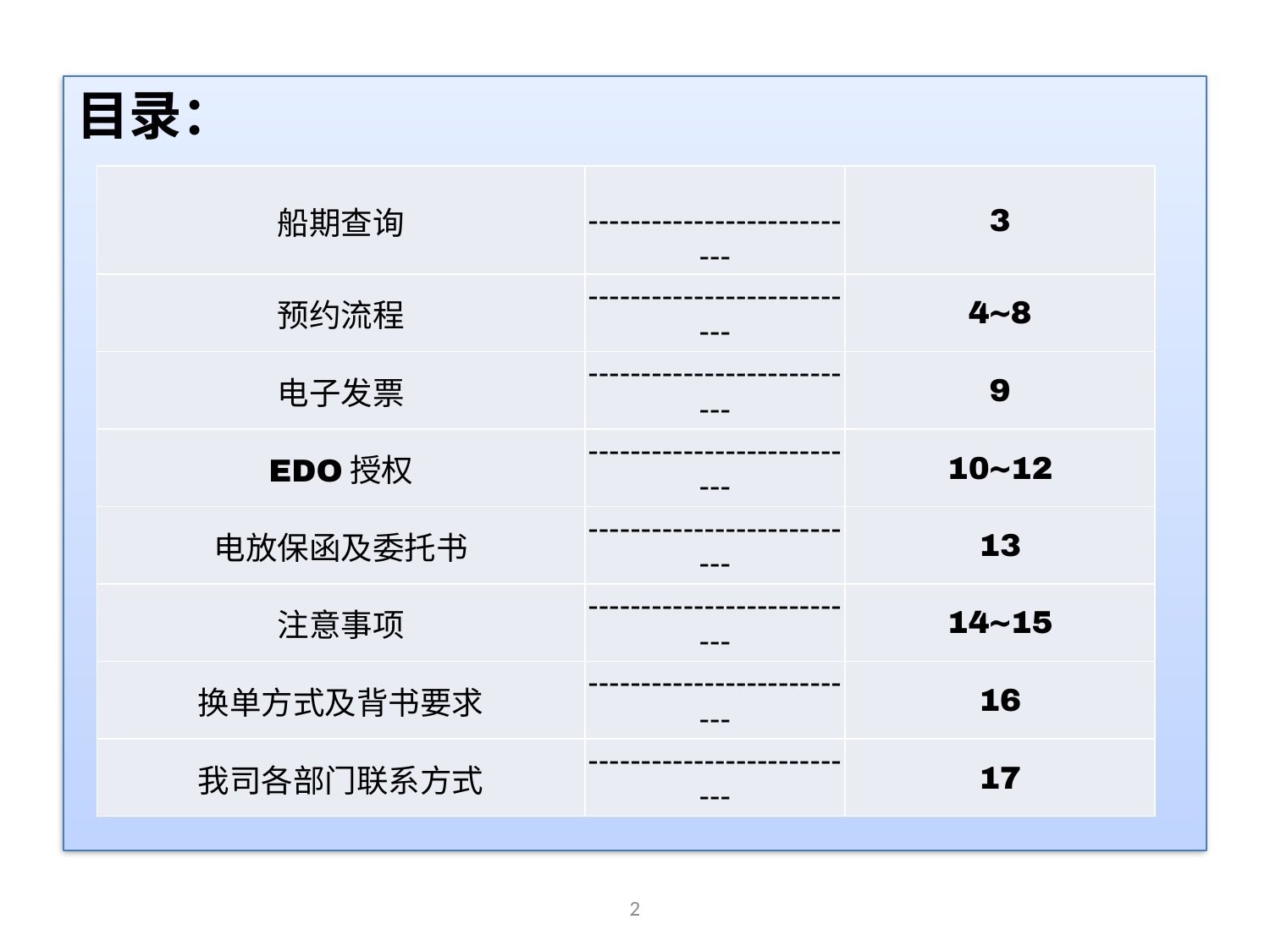

目录：

| 船期查询 | --------------------------- | 3 |
| --- | --- | --- |
| 预约流程 | --------------------------- | 4~8 |
| 电子发票 | --------------------------- | 9 |
| EDO授权 | --------------------------- | 10~12 |
| 电放保函及委托书 | --------------------------- | 13 |
| 注意事项 | --------------------------- | 14~15 |
| 换单方式及背书要求 | --------------------------- | 16 |
| 我司各部门联系方式 | --------------------------- | 17 |
2